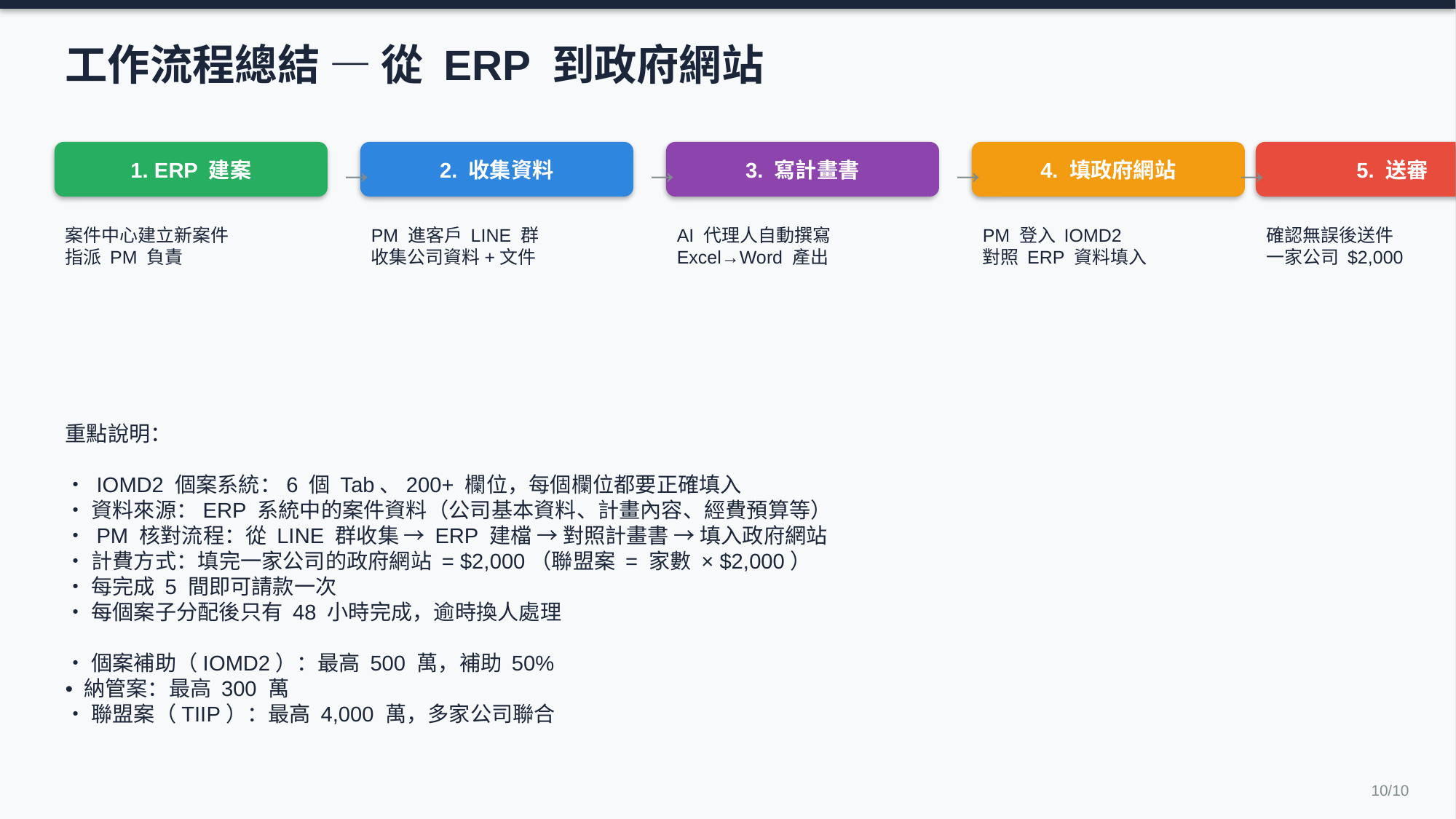

工作流程總結 — 從 ERP 到政府網站
1. ERP 建案
→
2. 收集資料
→
3. 寫計畫書
→
4. 填政府網站
→
5. 送審
案件中心建立新案件
指派 PM 負責
PM 進客戶 LINE 群
收集公司資料+文件
AI 代理人自動撰寫
Excel→Word 產出
PM 登入 IOMD2
對照 ERP 資料填入
確認無誤後送件
一家公司 $2,000
重點說明：
• IOMD2 個案系統：6 個 Tab、200+ 欄位，每個欄位都要正確填入
• 資料來源：ERP 系統中的案件資料（公司基本資料、計畫內容、經費預算等）
• PM 核對流程：從 LINE 群收集 → ERP 建檔 → 對照計畫書 → 填入政府網站
• 計費方式：填完一家公司的政府網站 = $2,000（聯盟案 = 家數 × $2,000）
• 每完成 5 間即可請款一次
• 每個案子分配後只有 48 小時完成，逾時換人處理
• 個案補助（IOMD2）：最高 500 萬，補助 50%
• 納管案：最高 300 萬
• 聯盟案（TIIP）：最高 4,000 萬，多家公司聯合
10/10